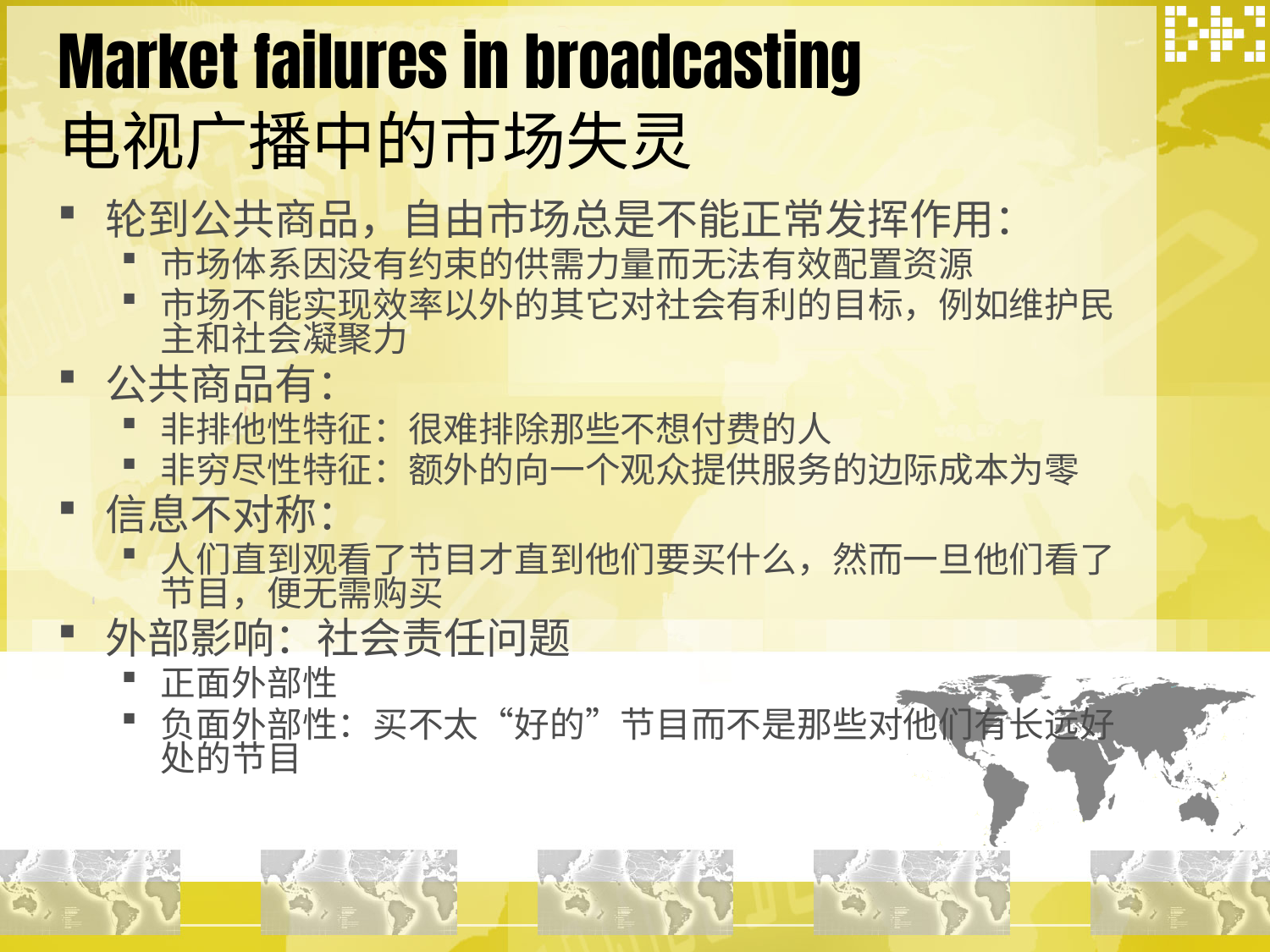

# Market failures in broadcasting 电视广播中的市场失灵
轮到公共商品，自由市场总是不能正常发挥作用：
市场体系因没有约束的供需力量而无法有效配置资源
市场不能实现效率以外的其它对社会有利的目标，例如维护民主和社会凝聚力
公共商品有：
非排他性特征：很难排除那些不想付费的人
非穷尽性特征：额外的向一个观众提供服务的边际成本为零
信息不对称：
人们直到观看了节目才直到他们要买什么，然而一旦他们看了节目，便无需购买
外部影响：社会责任问题
正面外部性
负面外部性：买不太“好的”节目而不是那些对他们有长远好处的节目